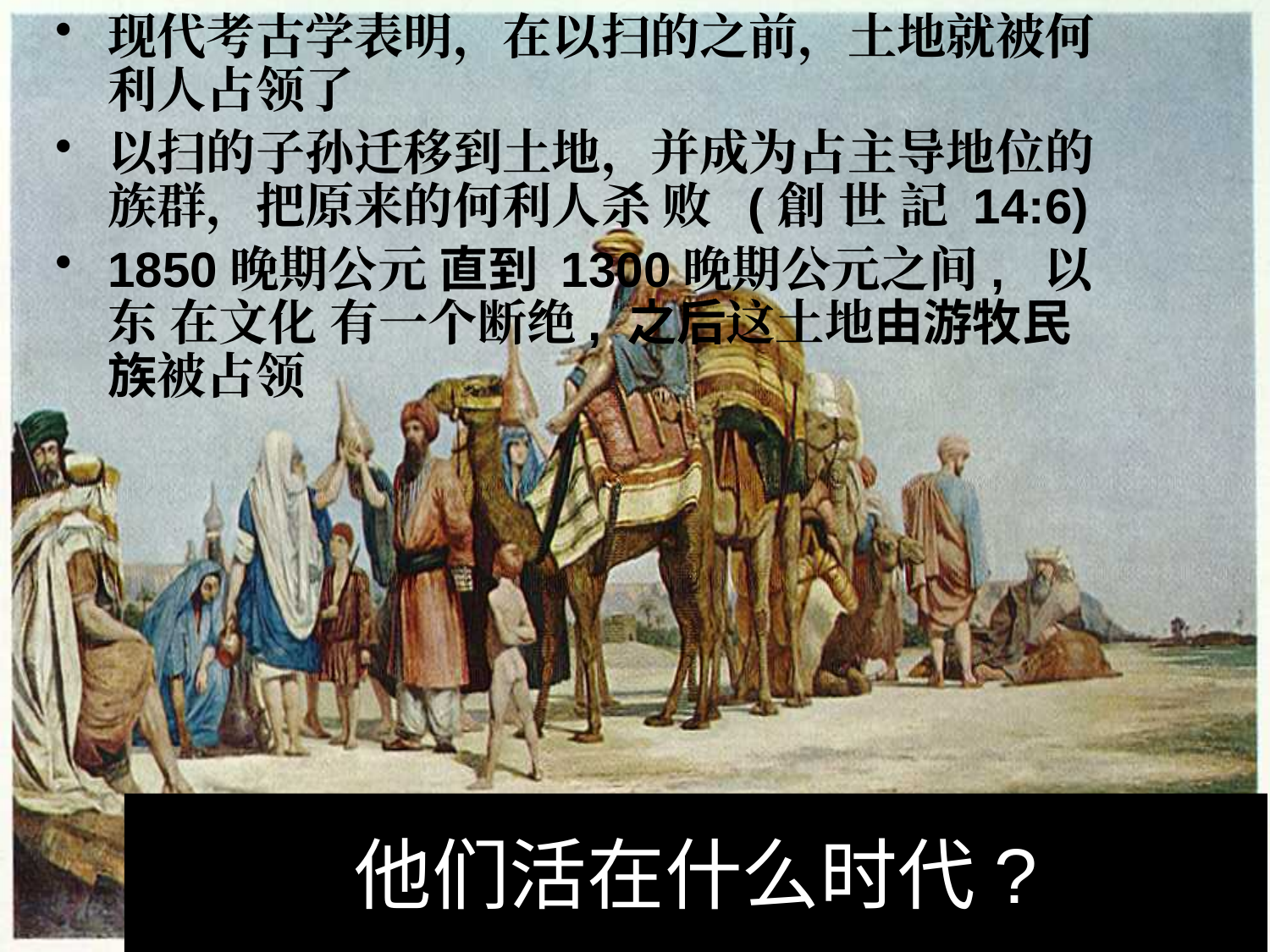

现代考古学表明，在以扫的之前，土地就被何利人占领了
以扫的子孙迁移到土地，并成为占主导地位的族群，把原来的何利人杀 败  (創 世 記 14:6)
1850晚期公元 直到 1300晚期公元之间,  以东 在文化 有一个断绝, 之后这土地由游牧民族被占领
# 他们活在什么时代?